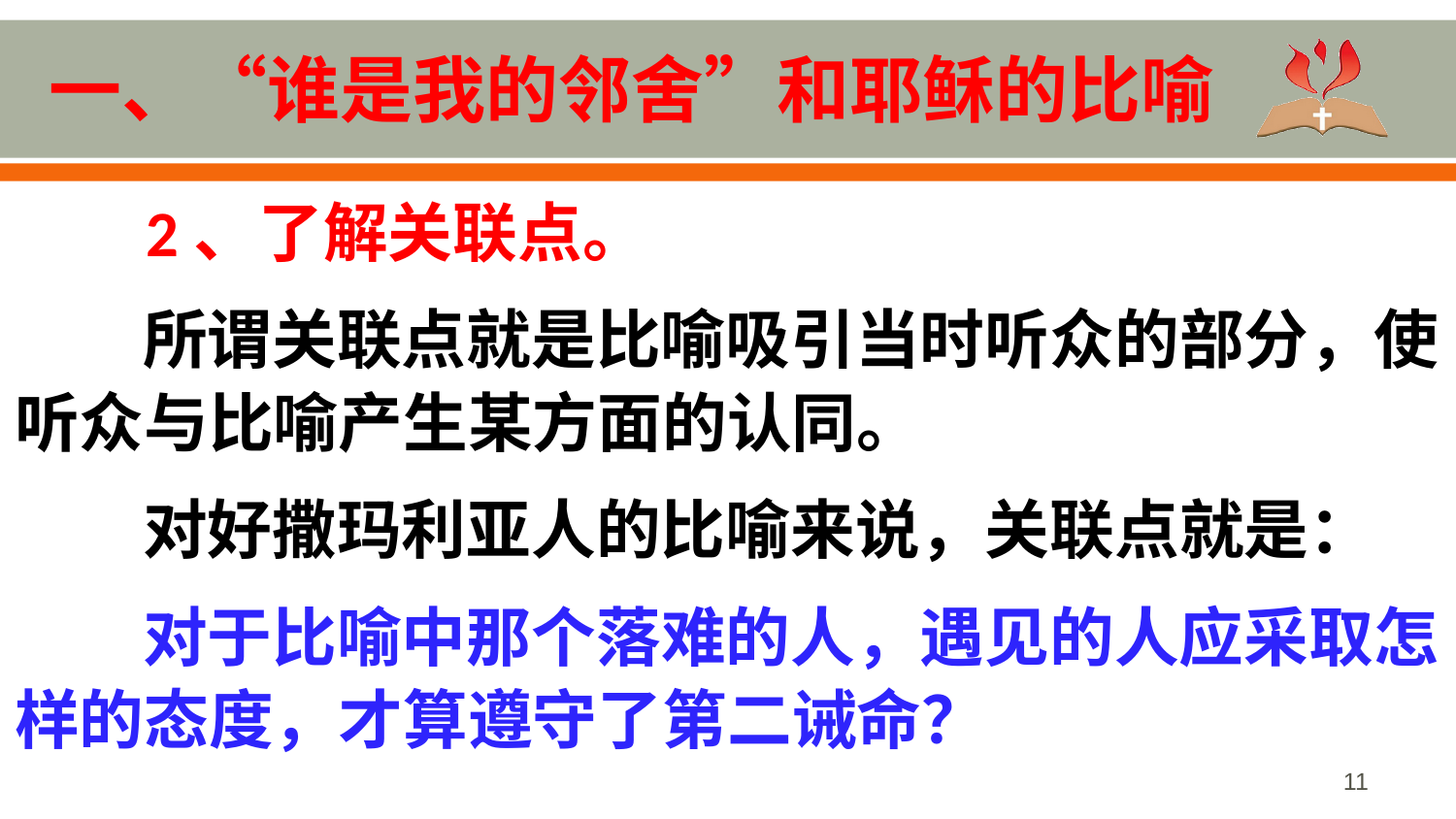

# 一、“谁是我的邻舍”和耶稣的比喻
         2、了解关联点。
所谓关联点就是比喻吸引当时听众的部分，使听众与比喻产生某方面的认同。
对好撒玛利亚人的比喻来说，关联点就是：
对于比喻中那个落难的人，遇见的人应采取怎样的态度，才算遵守了第二诫命？

11